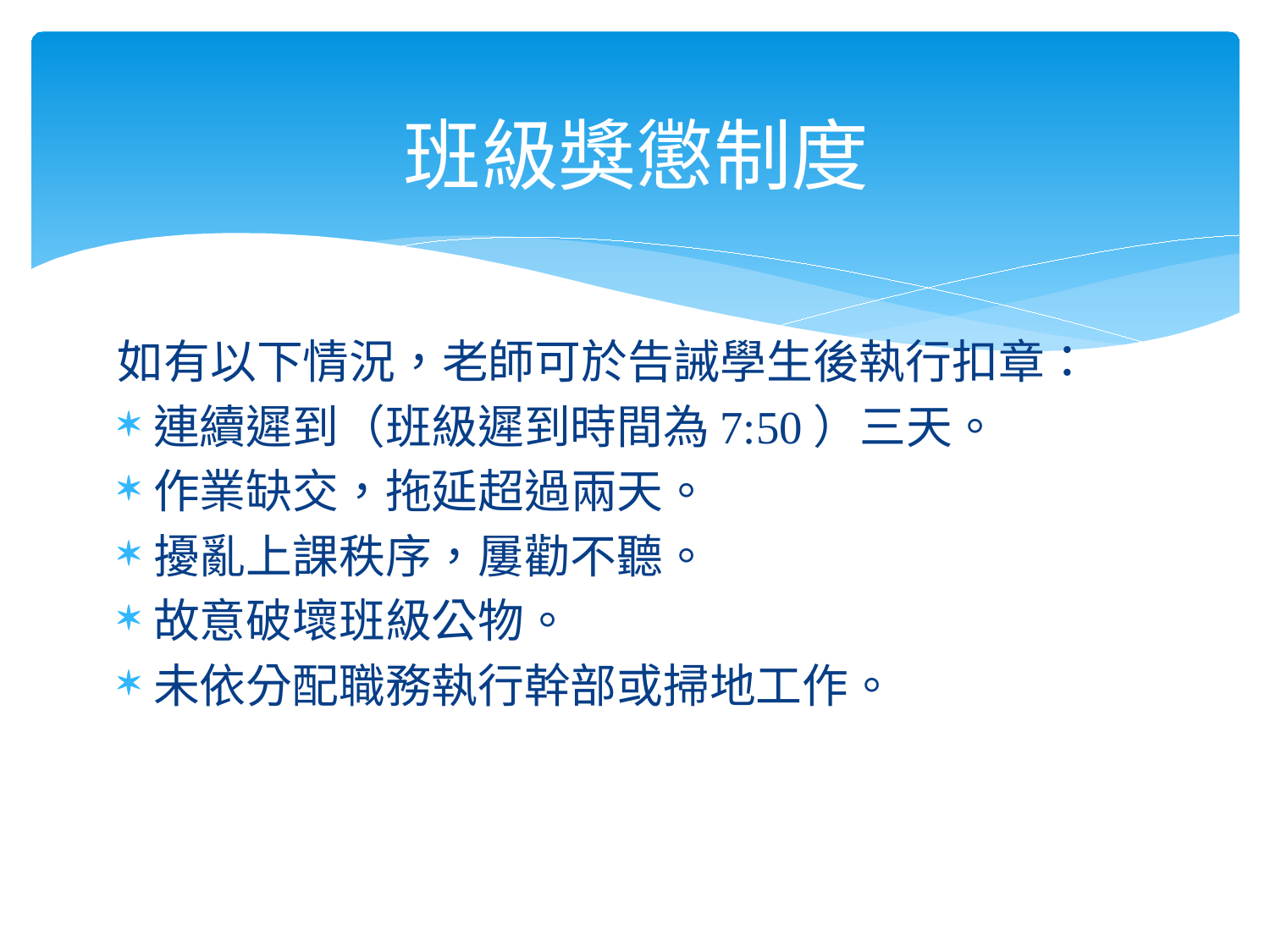

# 班級獎懲制度
如有以下情況，老師可於告誡學生後執行扣章：
連續遲到（班級遲到時間為7:50）三天。
作業缺交，拖延超過兩天。
擾亂上課秩序，屢勸不聽。
故意破壞班級公物。
未依分配職務執行幹部或掃地工作。